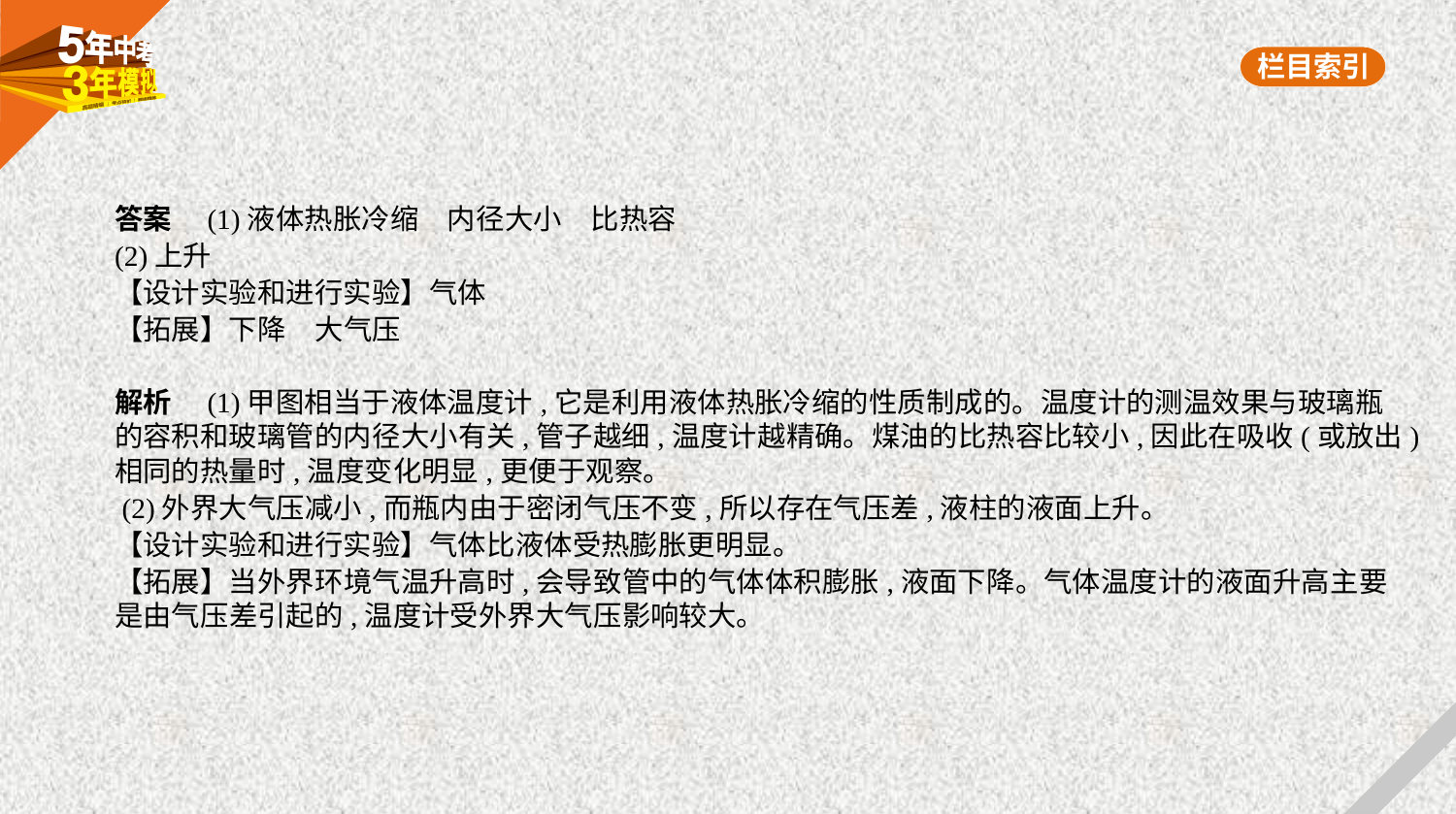

答案　(1)液体热胀冷缩　内径大小　比热容
(2)上升
【设计实验和进行实验】气体
【拓展】下降　大气压
解析　(1)甲图相当于液体温度计,它是利用液体热胀冷缩的性质制成的。温度计的测温效果与玻璃瓶
的容积和玻璃管的内径大小有关,管子越细,温度计越精确。煤油的比热容比较小,因此在吸收(或放出)
相同的热量时,温度变化明显,更便于观察。
 (2)外界大气压减小,而瓶内由于密闭气压不变,所以存在气压差,液柱的液面上升。
【设计实验和进行实验】气体比液体受热膨胀更明显。
【拓展】当外界环境气温升高时,会导致管中的气体体积膨胀,液面下降。气体温度计的液面升高主要
是由气压差引起的,温度计受外界大气压影响较大。